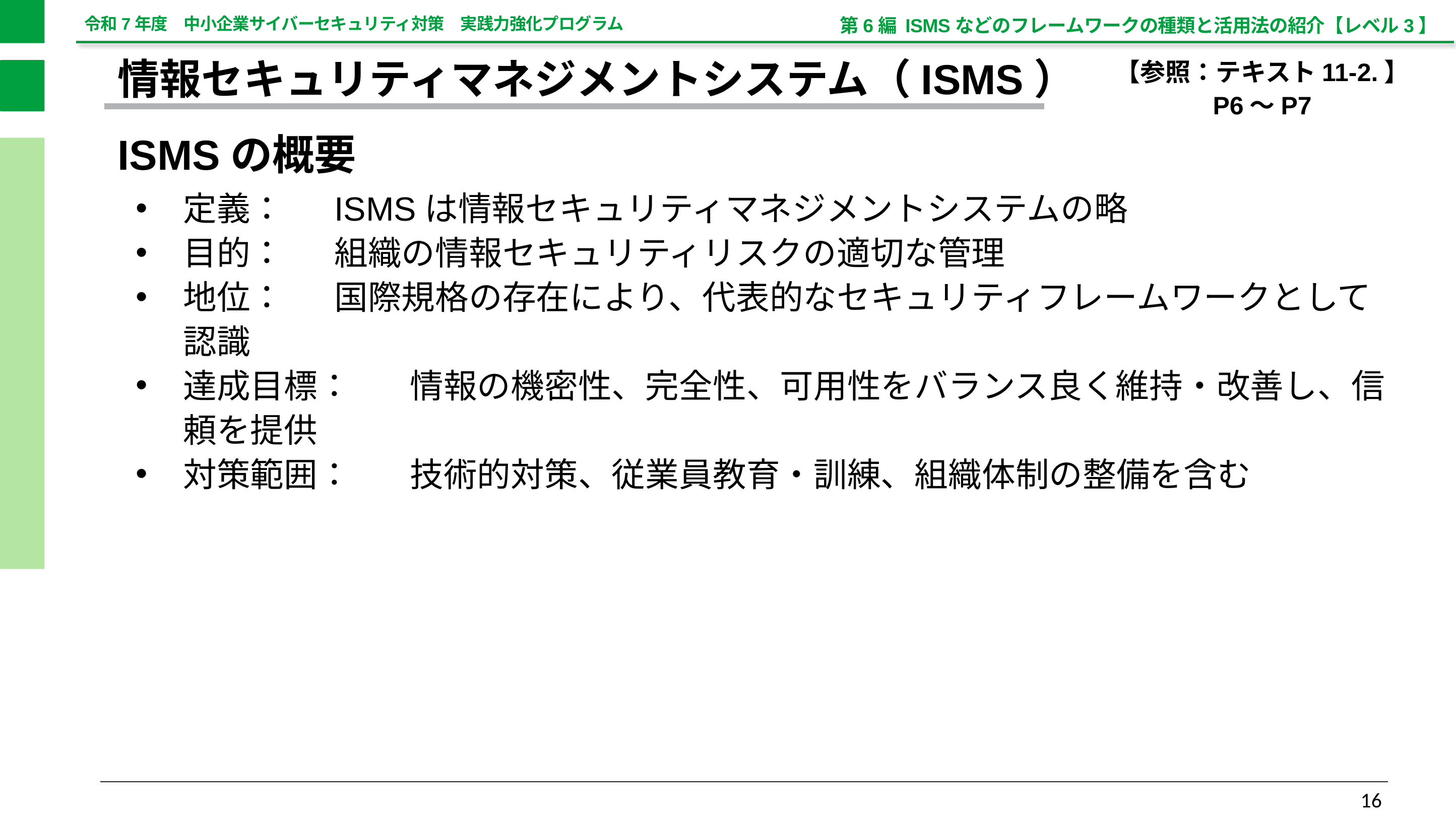

第6編 ISMSなどのフレームワークの種類と活用法の紹介【レベル3】
【参照：テキスト11-2.】
P6～P7
情報セキュリティマネジメントシステム（ISMS）
ISMSの概要
定義：	ISMSは情報セキュリティマネジメントシステムの略
目的：	組織の情報セキュリティリスクの適切な管理
地位：	国際規格の存在により、代表的なセキュリティフレームワークとして認識
達成目標：	情報の機密性、完全性、可用性をバランス良く維持・改善し、信頼を提供
対策範囲：	技術的対策、従業員教育・訓練、組織体制の整備を含む